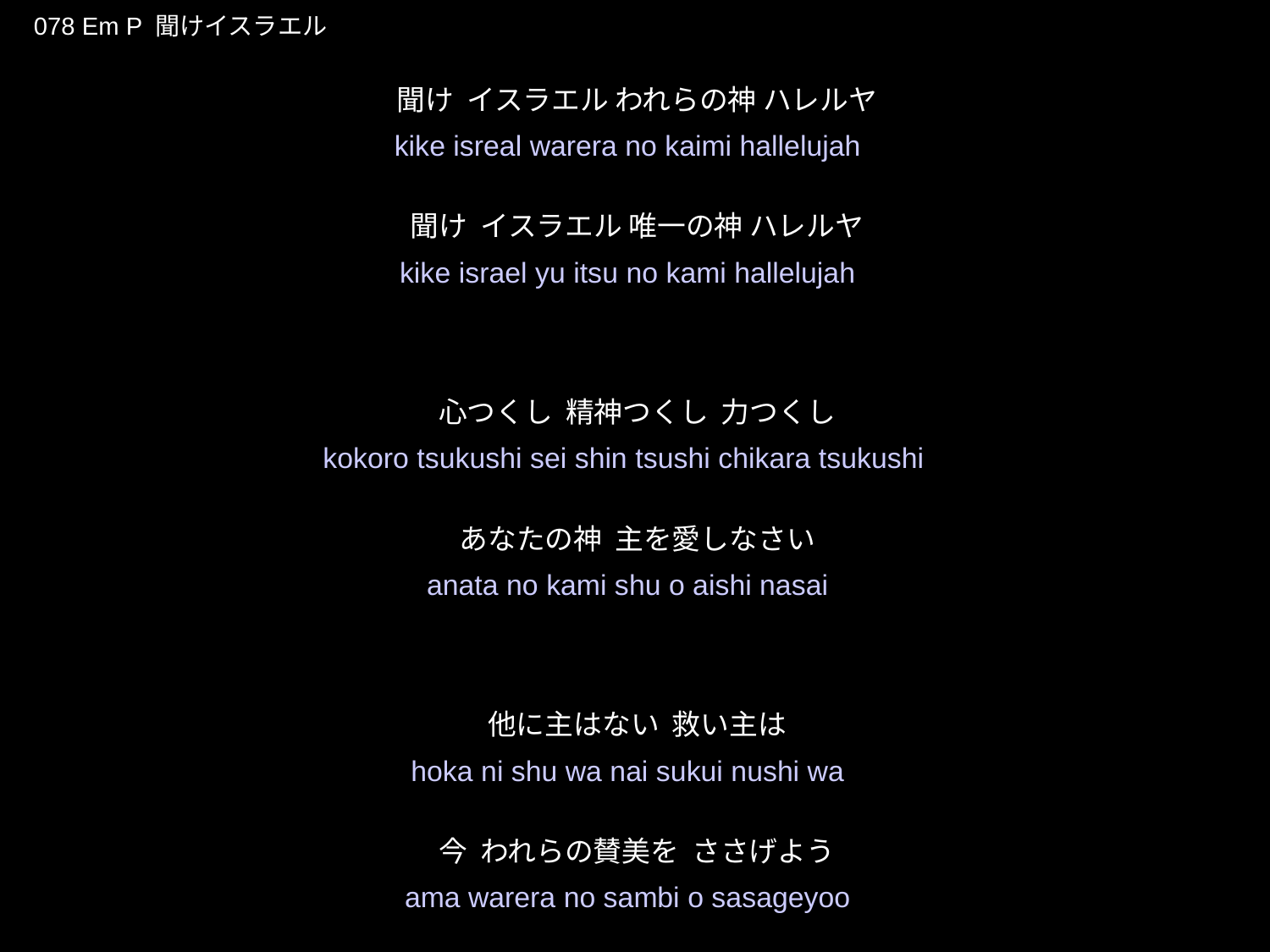

きけいすらえる
★P
078 Em P 聞けイスラエル
聞け  イスラエル われらの神 ハレルヤ
聞け  イスラエル 唯一の神 ハレルヤ
心つくし  精神つくし  力つくし
あなたの神  主を愛しなさい
他に主はない  救い主は
今  われらの賛美を  ささげよう
★３
kike isreal warera no kaimi hallelujah
kike israel yu itsu no kami hallelujah
kokoro tsukushi sei shin tsushi chikara tsukushi
anata no kami shu o aishi nasai
hoka ni shu wa nai sukui nushi wa
ama warera no sambi o sasageyoo